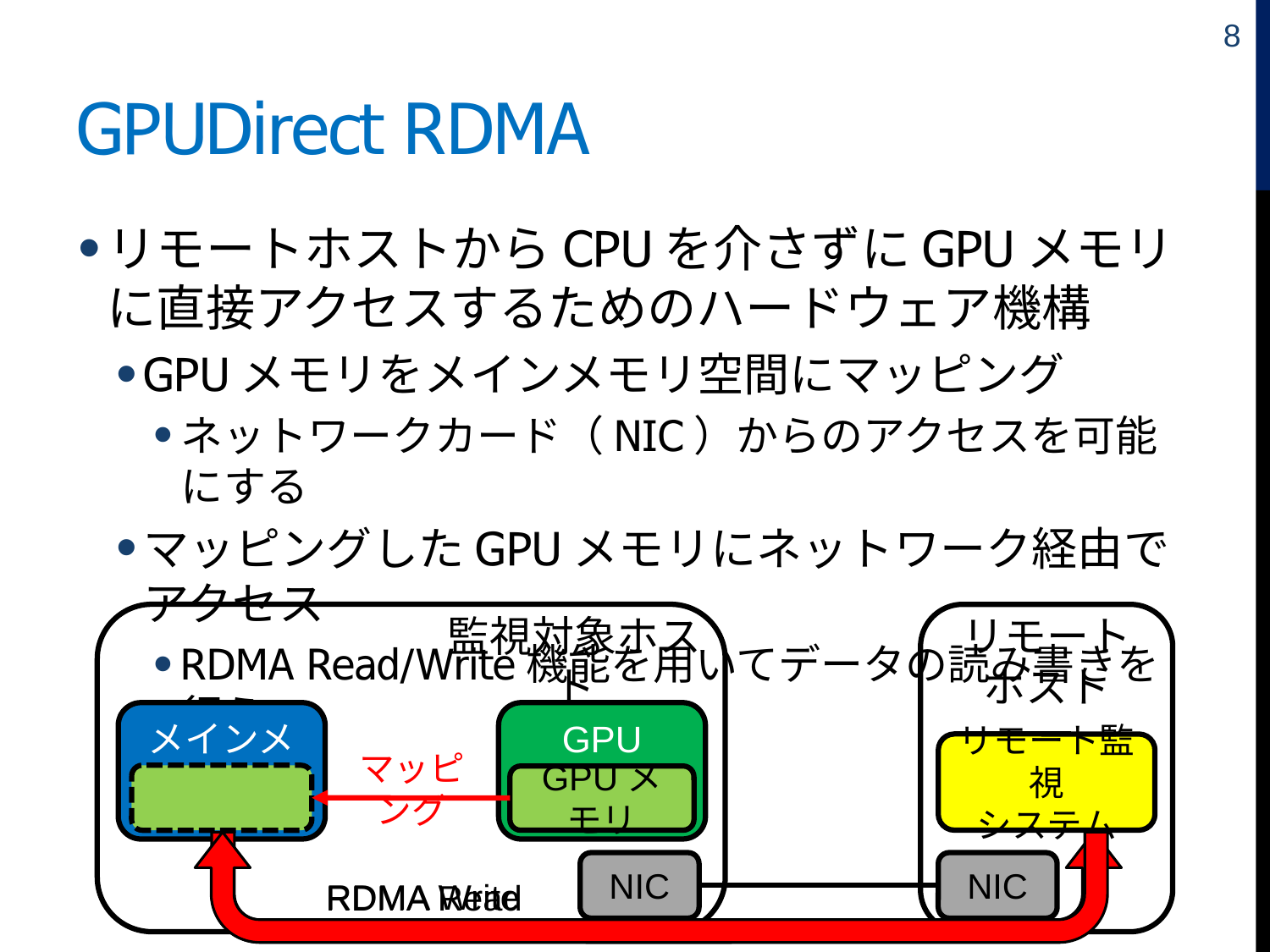

8
# GPUDirect RDMA
リモートホストからCPUを介さずにGPUメモリに直接アクセスするためのハードウェア機構
GPUメモリをメインメモリ空間にマッピング
ネットワークカード（NIC）からのアクセスを可能にする
マッピングしたGPUメモリにネットワーク経由でアクセス
RDMA Read/Write機能を用いてデータの読み書きを行う
監視対象ホスト
リモート
ホスト

メインメモリ
GPU
リモート監視
システム
マッピング

GPUメモリ

NIC
NIC
RDMA Write
RDMA Read